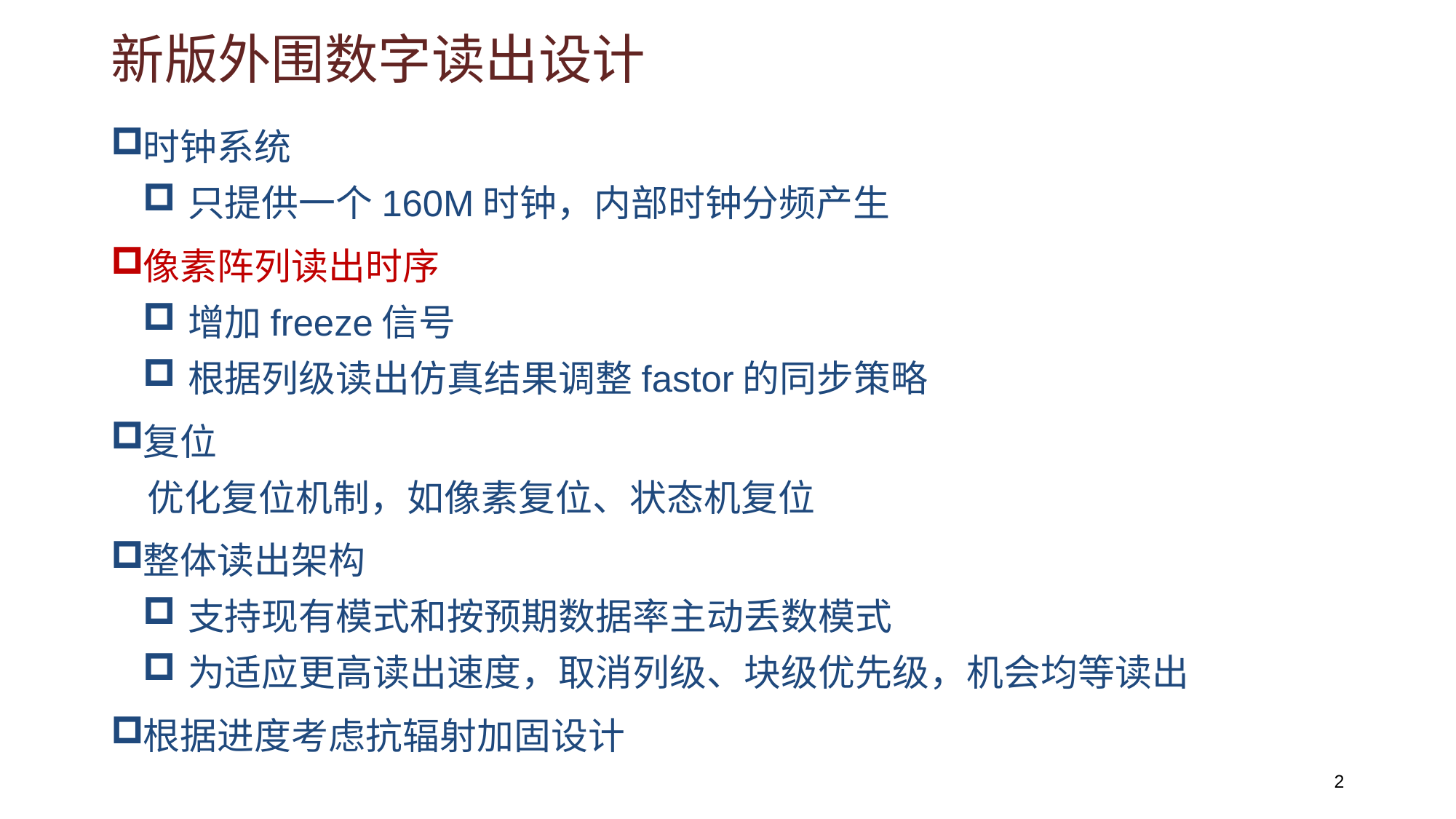

# 新版外围数字读出设计
时钟系统
只提供一个160M时钟，内部时钟分频产生
像素阵列读出时序
增加freeze信号
根据列级读出仿真结果调整fastor的同步策略
复位
优化复位机制，如像素复位、状态机复位
整体读出架构
支持现有模式和按预期数据率主动丢数模式
为适应更高读出速度，取消列级、块级优先级，机会均等读出
根据进度考虑抗辐射加固设计

2